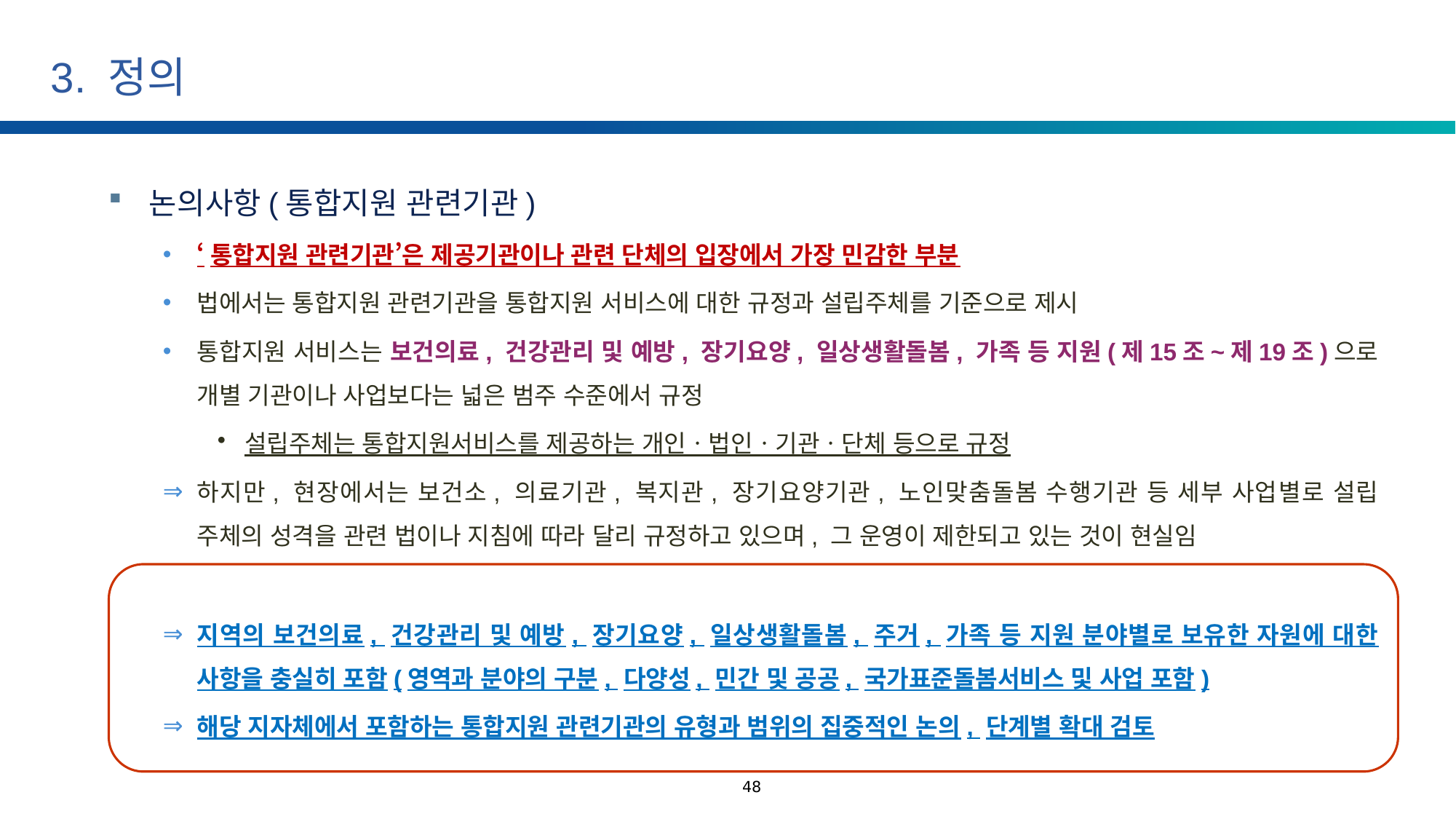

# 3. 정의
논의사항(통합지원 관련기관)
‘통합지원 관련기관’은 제공기관이나 관련 단체의 입장에서 가장 민감한 부분
법에서는 통합지원 관련기관을 통합지원 서비스에 대한 규정과 설립주체를 기준으로 제시
통합지원 서비스는 보건의료, 건강관리 및 예방, 장기요양, 일상생활돌봄, 가족 등 지원(제15조~제19조)으로 개별 기관이나 사업보다는 넓은 범주 수준에서 규정
설립주체는 통합지원서비스를 제공하는 개인ㆍ법인ㆍ기관ㆍ단체 등으로 규정
하지만, 현장에서는 보건소, 의료기관, 복지관, 장기요양기관, 노인맞춤돌봄 수행기관 등 세부 사업별로 설립 주체의 성격을 관련 법이나 지침에 따라 달리 규정하고 있으며, 그 운영이 제한되고 있는 것이 현실임

지역의 보건의료, 건강관리 및 예방, 장기요양, 일상생활돌봄, 주거, 가족 등 지원 분야별로 보유한 자원에 대한 사항을 충실히 포함(영역과 분야의 구분, 다양성, 민간 및 공공, 국가표준돌봄서비스 및 사업 포함)
해당 지자체에서 포함하는 통합지원 관련기관의 유형과 범위의 집중적인 논의, 단계별 확대 검토

48